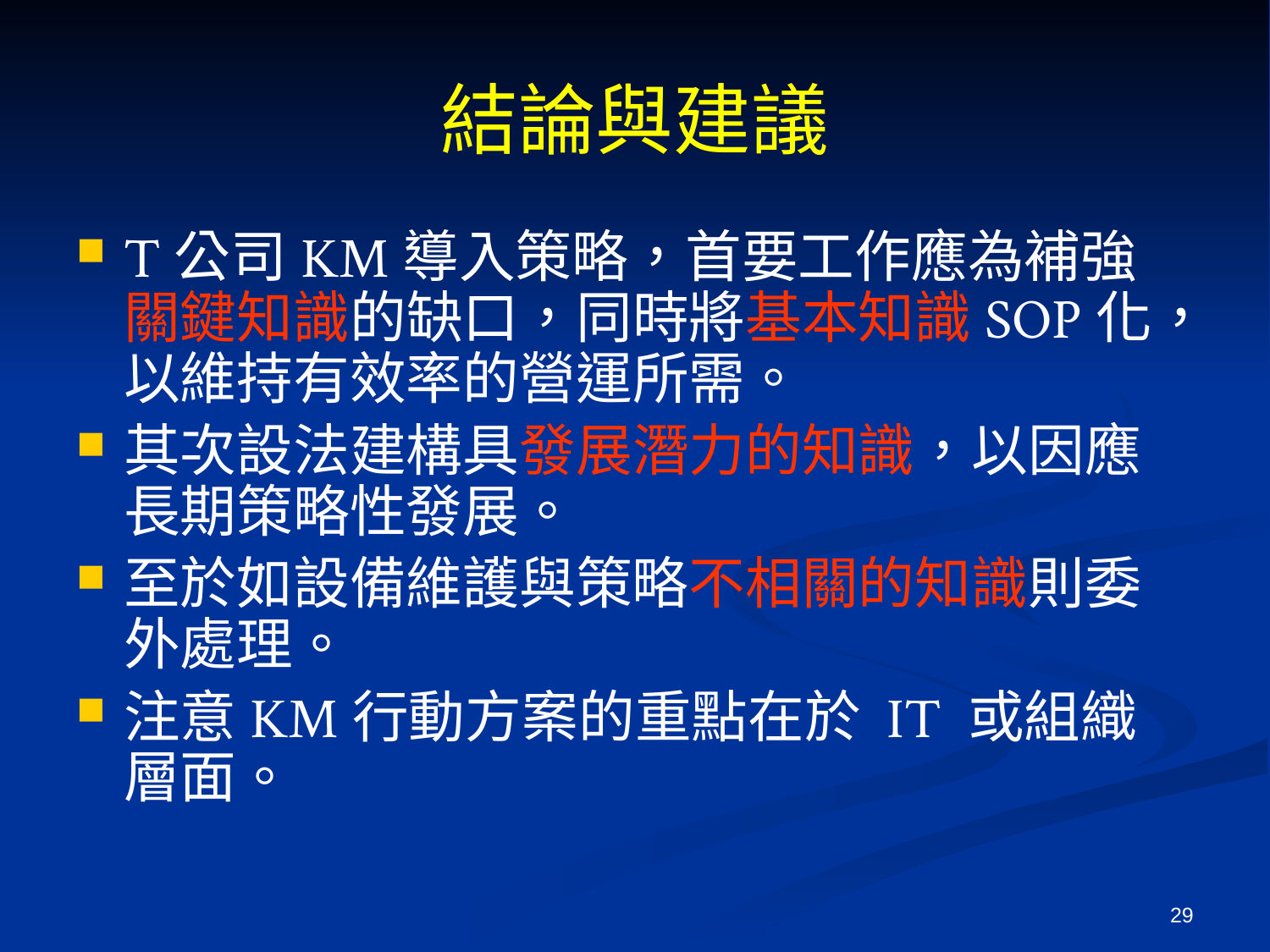

# 結論與建議
T公司KM導入策略，首要工作應為補強關鍵知識的缺口，同時將基本知識SOP化，以維持有效率的營運所需。
其次設法建構具發展潛力的知識，以因應長期策略性發展。
至於如設備維護與策略不相關的知識則委外處理。
注意KM行動方案的重點在於 IT 或組織層面。

29